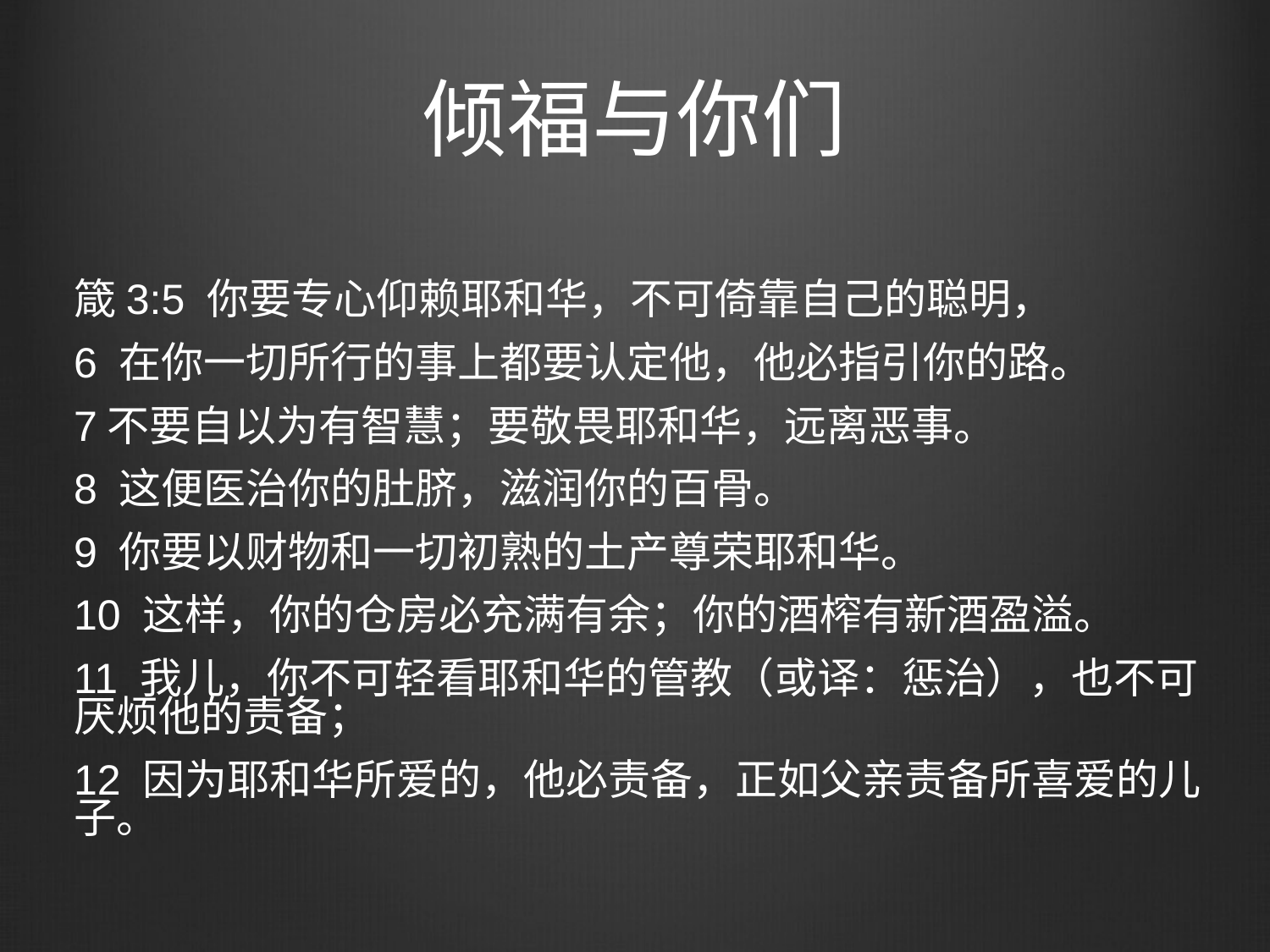

# 倾福与你们

箴3:5 你要专心仰赖耶和华，不可倚靠自己的聪明，
6 在你一切所行的事上都要认定他，他必指引你的路。
7不要自以为有智慧；要敬畏耶和华，远离恶事。
8 这便医治你的肚脐，滋润你的百骨。
9 你要以财物和一切初熟的土产尊荣耶和华。
10 这样，你的仓房必充满有余；你的酒榨有新酒盈溢。
11 我儿，你不可轻看耶和华的管教（或译：惩治），也不可厌烦他的责备；
12 因为耶和华所爱的，他必责备，正如父亲责备所喜爱的儿子。